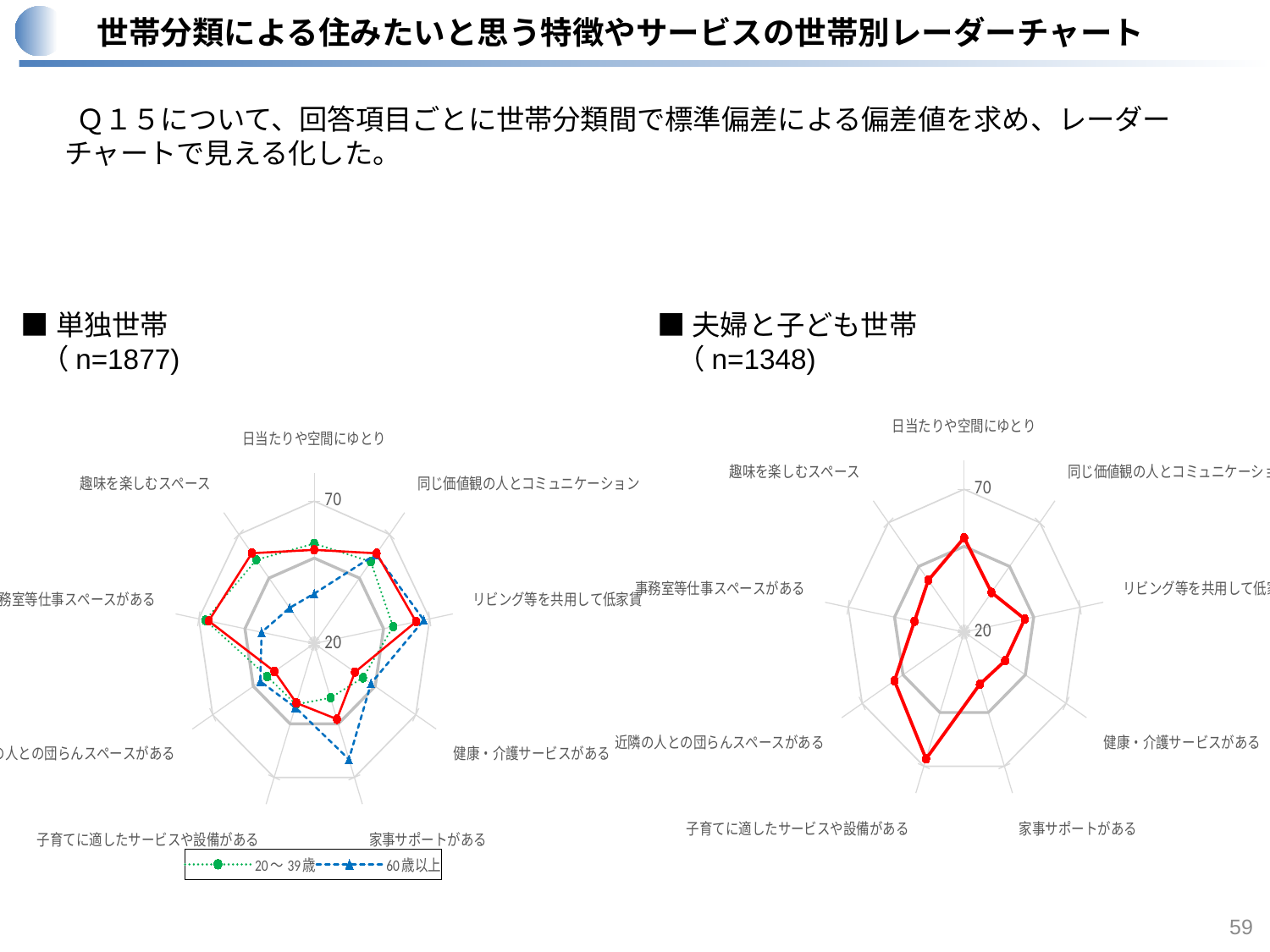

世帯分類による住みたいと思う特徴やサービスの世帯別レーダーチャート

Ｑ１５について、回答項目ごとに世帯分類間で標準偏差による偏差値を求め、レーダーチャートで見える化した。
■単独世帯
  （n=1877)
■夫婦と子ども世帯
  （n=1348)

### Chart

| Category | 標準 | 総計 |
|---|---|---|
| 日当たりや空間にゆとり | 50.0 | 53.00969109378121 |
| 同じ価値観の人とコミュニケーション | 50.0 | 38.09090557664548 |
| リビング等を共用して低家賃 | 50.0 | 46.12402768544154 |
| 健康・介護サービスがある | 50.0 | 40.11038411580953 |
| 家事サポートがある | 50.0 | 39.47133749463279 |
| 子育てに適したサービスや設備がある | 50.0 | 67.27464560855618 |
| 近隣の人との団らんスペースがある | 50.0 | 54.172417788268184 |
| 事務室等仕事スペースがある | 50.0 | 41.41898665170128 |
| 趣味を楽しむスペース | 50.0 | 43.67281411245384 |

### Chart

| Category | 標準 | 20～39歳 | 60歳以上 | 単独世帯 |
|---|---|---|---|---|
| 日当たりや空間にゆとり | 50.0 | 55.10273752496429 | 37.555459799835596 | 52.900366155679514 |
| 同じ価値観の人とコミュニケーション | 50.0 | 57.530361521569 | 60.948993596246275 | 61.36865841878039 |
| リビング等を共用して低家賃 | 50.0 | 54.13914351185866 | 67.43977327099915 | 64.0873349587506 |
| 健康・介護サービスがある | 50.0 | 44.01557509274657 | 47.96475790349261 | 40.03747458875562 |
| 家事サポートがある | 50.0 | 40.26099492146244 | 63.22005041166534 | 48.23287618265203 |
| 子育てに適したサービスや設備がある | 50.0 | 42.76465591998196 | 43.80237687298863 | 42.20965508022229 |
| 近隣の人との団らんスペースがある | 50.0 | 43.132224646510394 | 46.57468566808578 | 39.6064305883689 |
| 事務室等仕事スペースがある | 50.0 | 67.1504342757305 | 42.812525771613785 | 65.69248046850112 |
| 趣味を楽しむスペース | 50.0 | 58.3855020219805 | 36.359558398074974 | 61.41534721921286 |
59